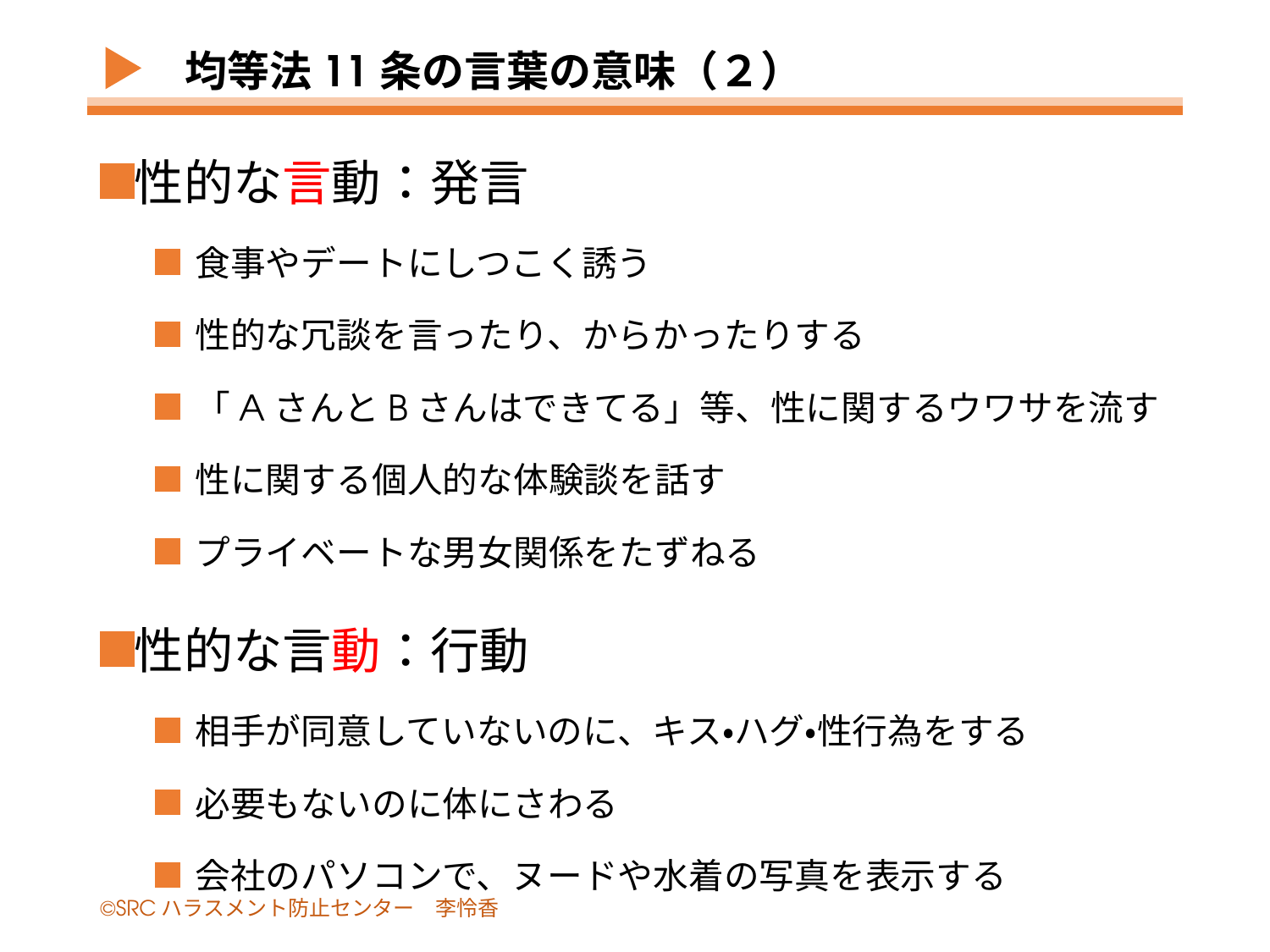

# 均等法11条の言葉の意味（２）
性的な言動：発言
食事やデートにしつこく誘う
性的な冗談を言ったり、からかったりする
「AさんとBさんはできてる」等、性に関するウワサを流す
性に関する個人的な体験談を話す
プライベートな男女関係をたずねる
性的な言動：行動
相手が同意していないのに、キス・ハグ・性行為をする
必要もないのに体にさわる
会社のパソコンで、ヌードや水着の写真を表示する

©SRCハラスメント防止センター　李怜香